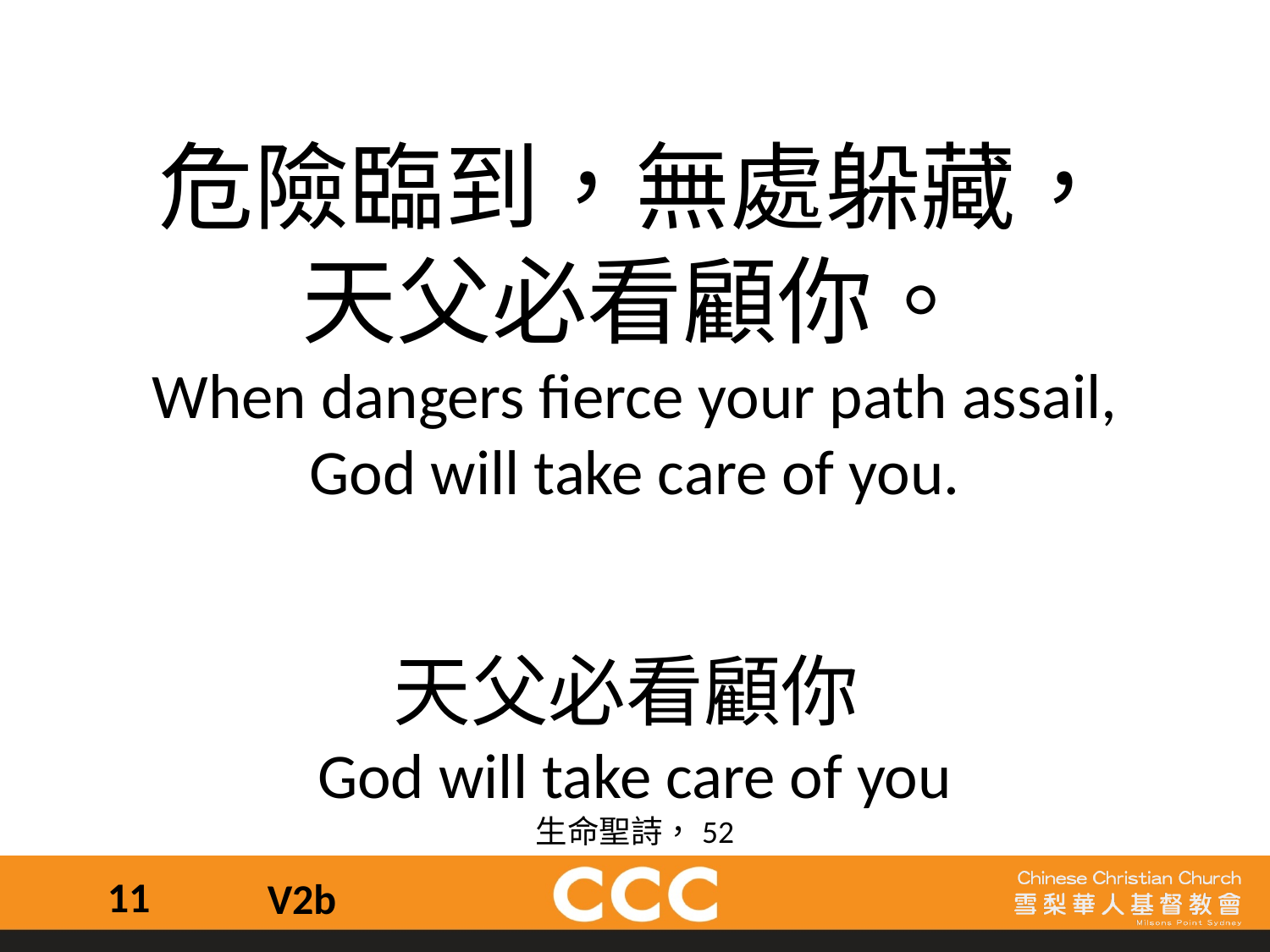

危險臨到，無處躲藏，
天父必看顧你。
When dangers fierce your path assail,
God will take care of you.
天父必看顧你
God will take care of you
生命聖詩，52
11
V2b